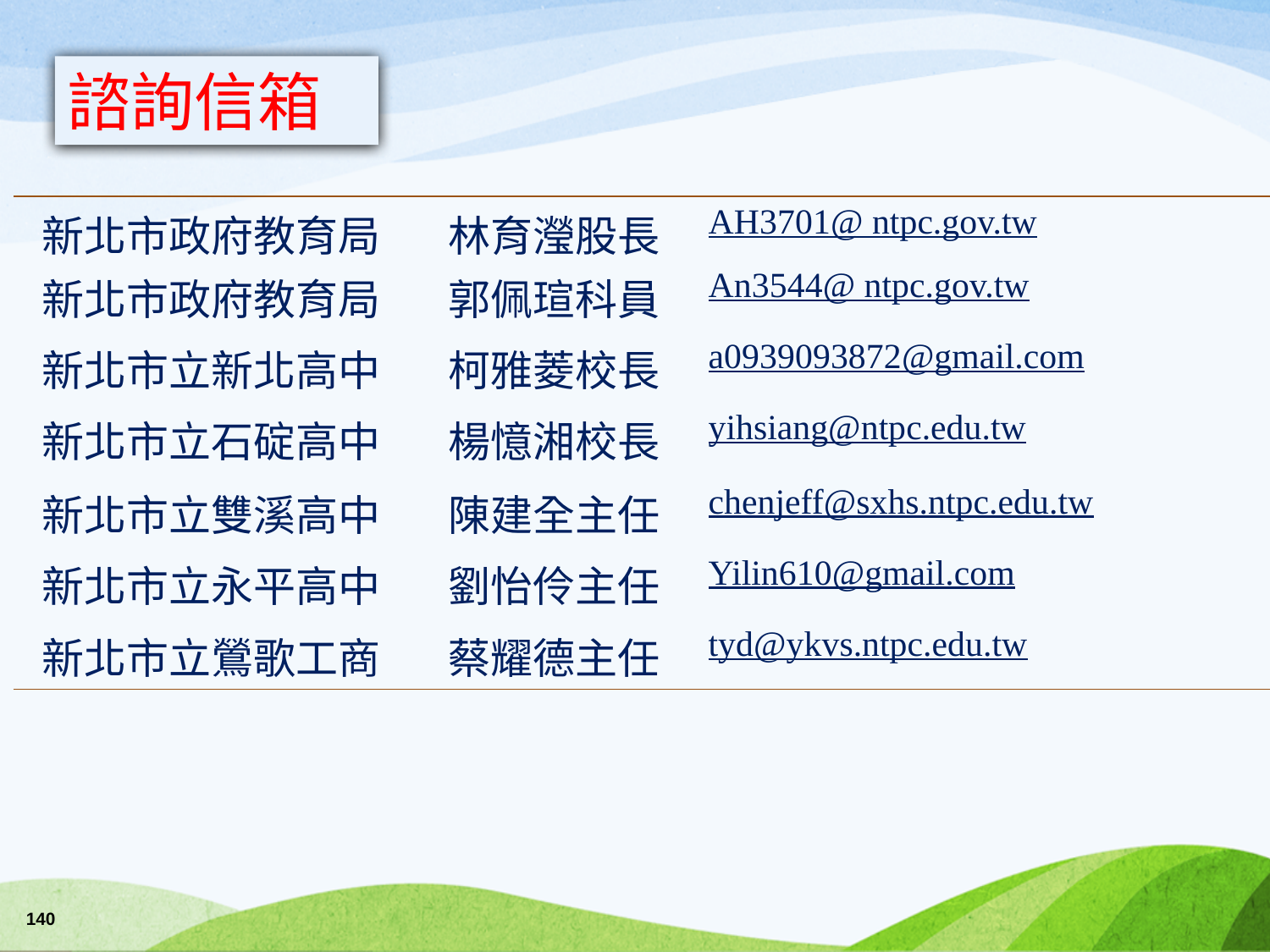

諮詢信箱
| 新北市政府教育局 | 林育瀅股長 | AH3701@ ntpc.gov.tw |
| --- | --- | --- |
| 新北市政府教育局 | 郭佩瑄科員 | An3544@ ntpc.gov.tw |
| 新北市立新北高中 | 柯雅菱校長 | a0939093872@gmail.com |
| 新北市立石碇高中 | 楊憶湘校長 | yihsiang@ntpc.edu.tw |
| 新北市立雙溪高中 | 陳建全主任 | chenjeff@sxhs.ntpc.edu.tw |
| 新北市立永平高中 | 劉怡伶主任 | Yilin610@gmail.com |
| 新北市立鶯歌工商 | 蔡耀德主任 | tyd@ykvs.ntpc.edu.tw |
140